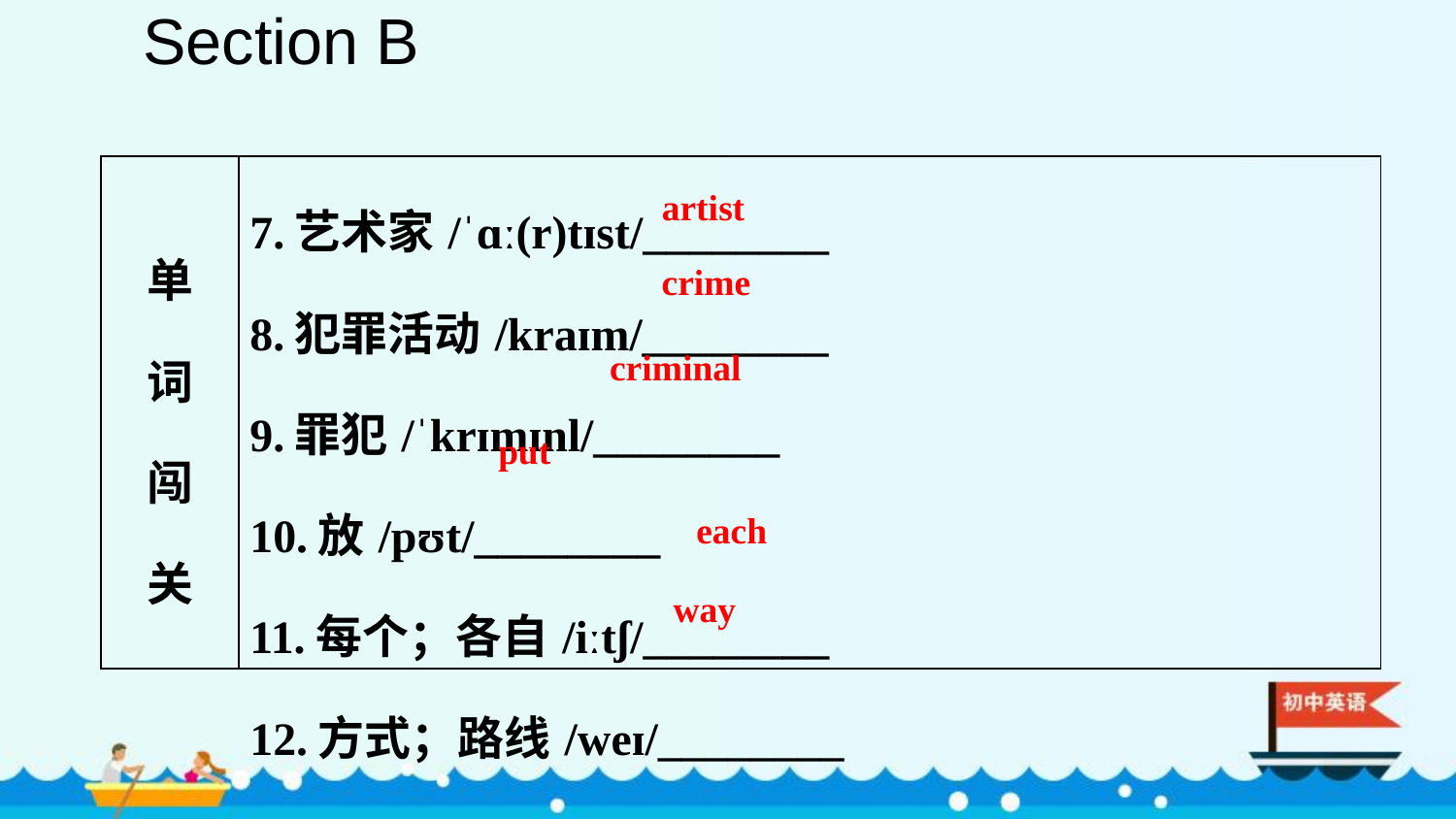

Section B

| 单 词 闯 关 | 7.艺术家/ˈɑː(r)tɪst/\_\_\_\_\_\_\_\_ 8.犯罪活动/kraɪm/\_\_\_\_\_\_\_\_ 9.罪犯/ˈkrɪmɪnl/\_\_\_\_\_\_\_\_ 10.放/pʊt/\_\_\_\_\_\_\_\_ 11.每个；各自/iːtʃ/\_\_\_\_\_\_\_\_ 12.方式；路线/weɪ/\_\_\_\_\_\_\_\_ |
| --- | --- |
artist
crime
criminal
put
each
way